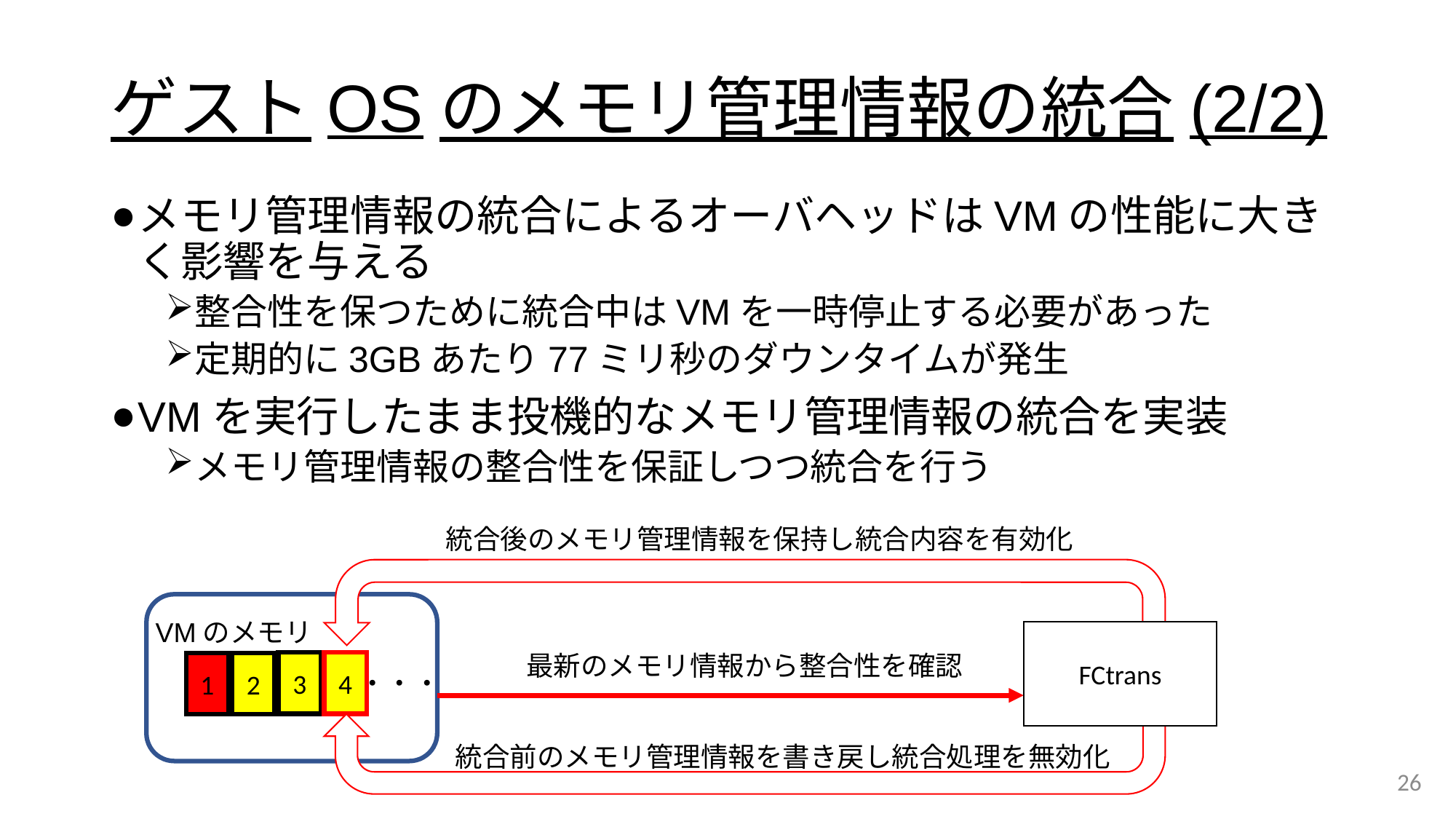

# ゲストOSのメモリ管理情報の統合(2/2)
メモリ管理情報の統合によるオーバヘッドはVMの性能に大きく影響を与える
整合性を保つために統合中はVMを一時停止する必要があった
定期的に3GBあたり77ミリ秒のダウンタイムが発生
VMを実行したまま投機的なメモリ管理情報の統合を実装
メモリ管理情報の整合性を保証しつつ統合を行う

統合後のメモリ管理情報を保持し統合内容を有効化

VMのメモリ
FCtrans
最新のメモリ情報から整合性を確認
3
4
4
1
2
・・・

統合前のメモリ管理情報を書き戻し統合処理を無効化
26